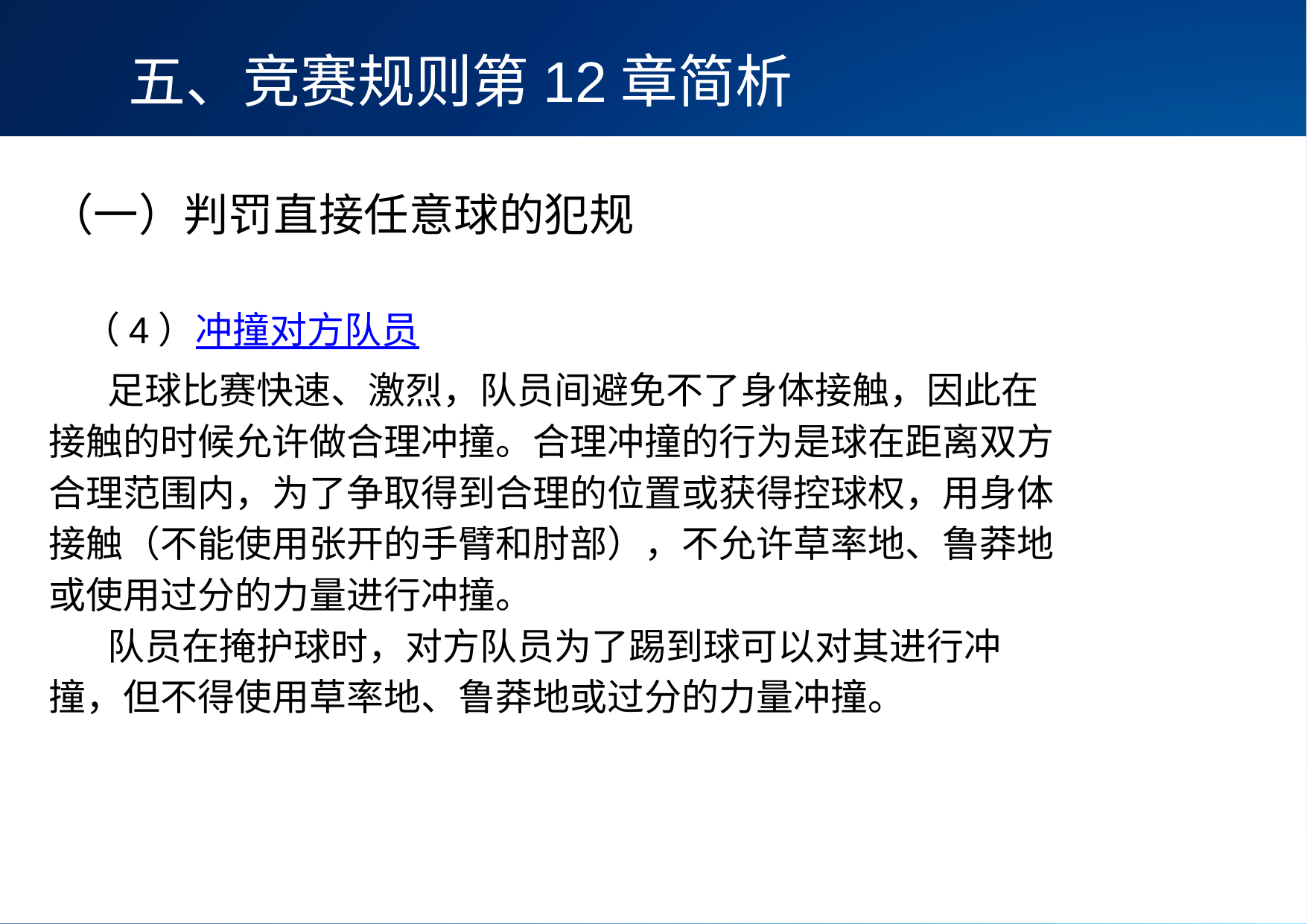

五、竞赛规则第12章简析

（一）判罚直接任意球的犯规
   （4）冲撞对方队员
      足球比赛快速、激烈，队员间避免不了身体接触，因此在接触的时候允许做合理冲撞。合理冲撞的行为是球在距离双方合理范围内，为了争取得到合理的位置或获得控球权，用身体接触（不能使用张开的手臂和肘部），不允许草率地、鲁莽地或使用过分的力量进行冲撞。
      队员在掩护球时，对方队员为了踢到球可以对其进行冲撞，但不得使用草率地、鲁莽地或过分的力量冲撞。